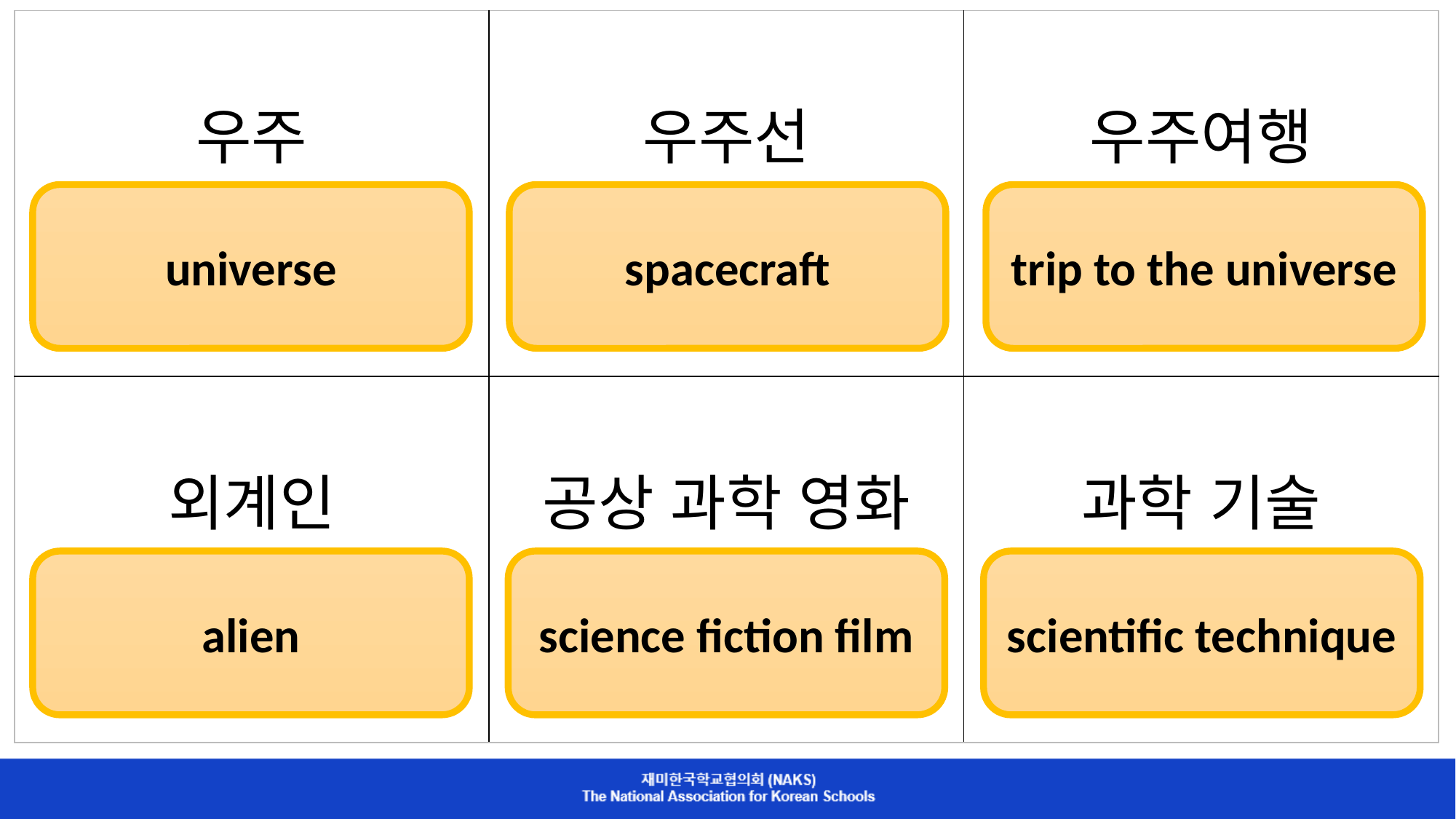

| 우주 | 우주선 | 우주여행 |
| --- | --- | --- |
| 외계인 | 공상 과학 영화 | 과학 기술 |
universe
spacecraft
trip to the universe
alien
science fiction film
scientific technique